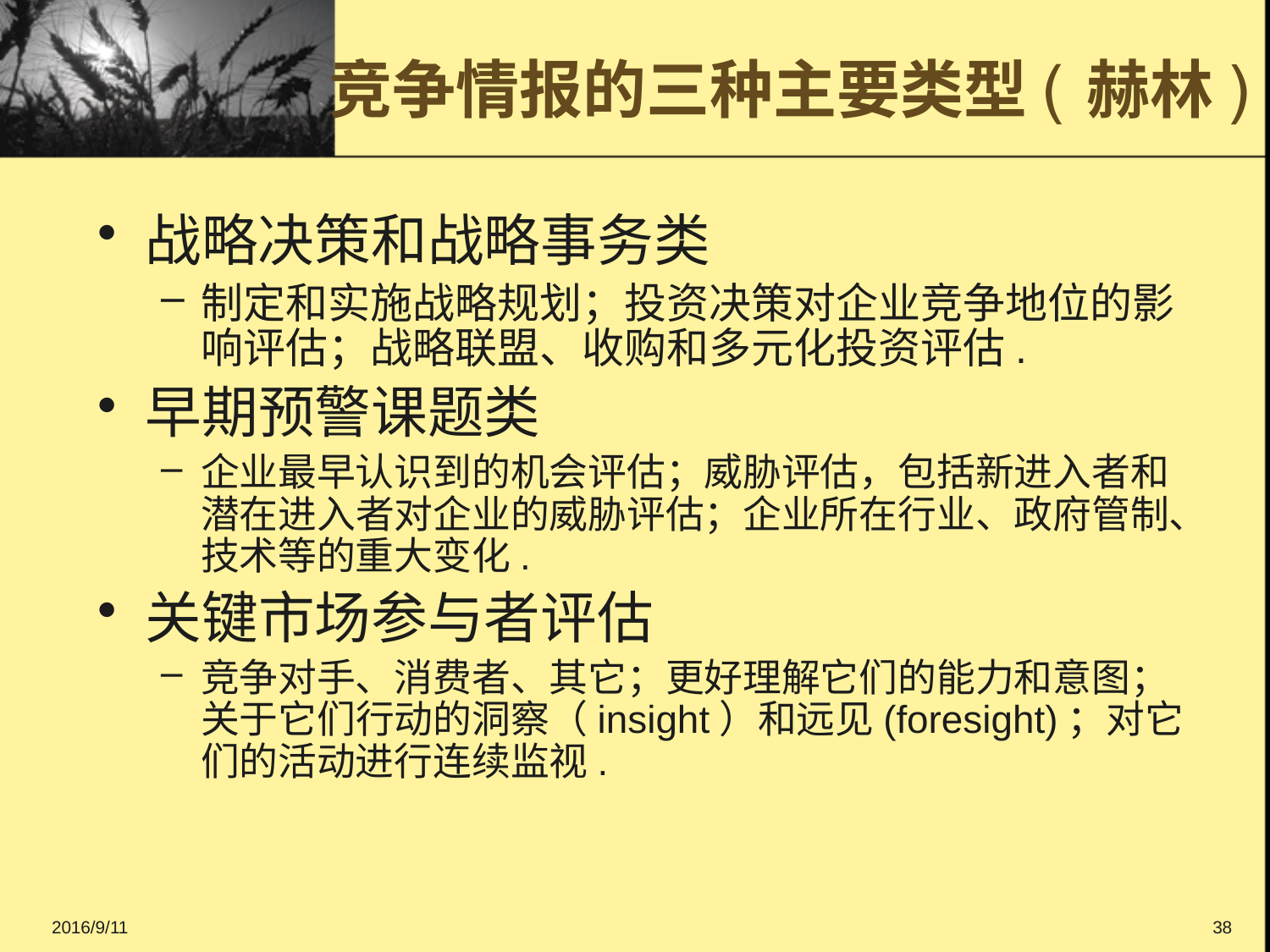

# 竞争情报的三种主要类型(赫林)
战略决策和战略事务类
制定和实施战略规划；投资决策对企业竞争地位的影响评估；战略联盟、收购和多元化投资评估.
早期预警课题类
企业最早认识到的机会评估；威胁评估，包括新进入者和潜在进入者对企业的威胁评估；企业所在行业、政府管制、技术等的重大变化.
关键市场参与者评估
竞争对手、消费者、其它；更好理解它们的能力和意图；关于它们行动的洞察（insight）和远见(foresight)；对它们的活动进行连续监视.

2016/9/11

38